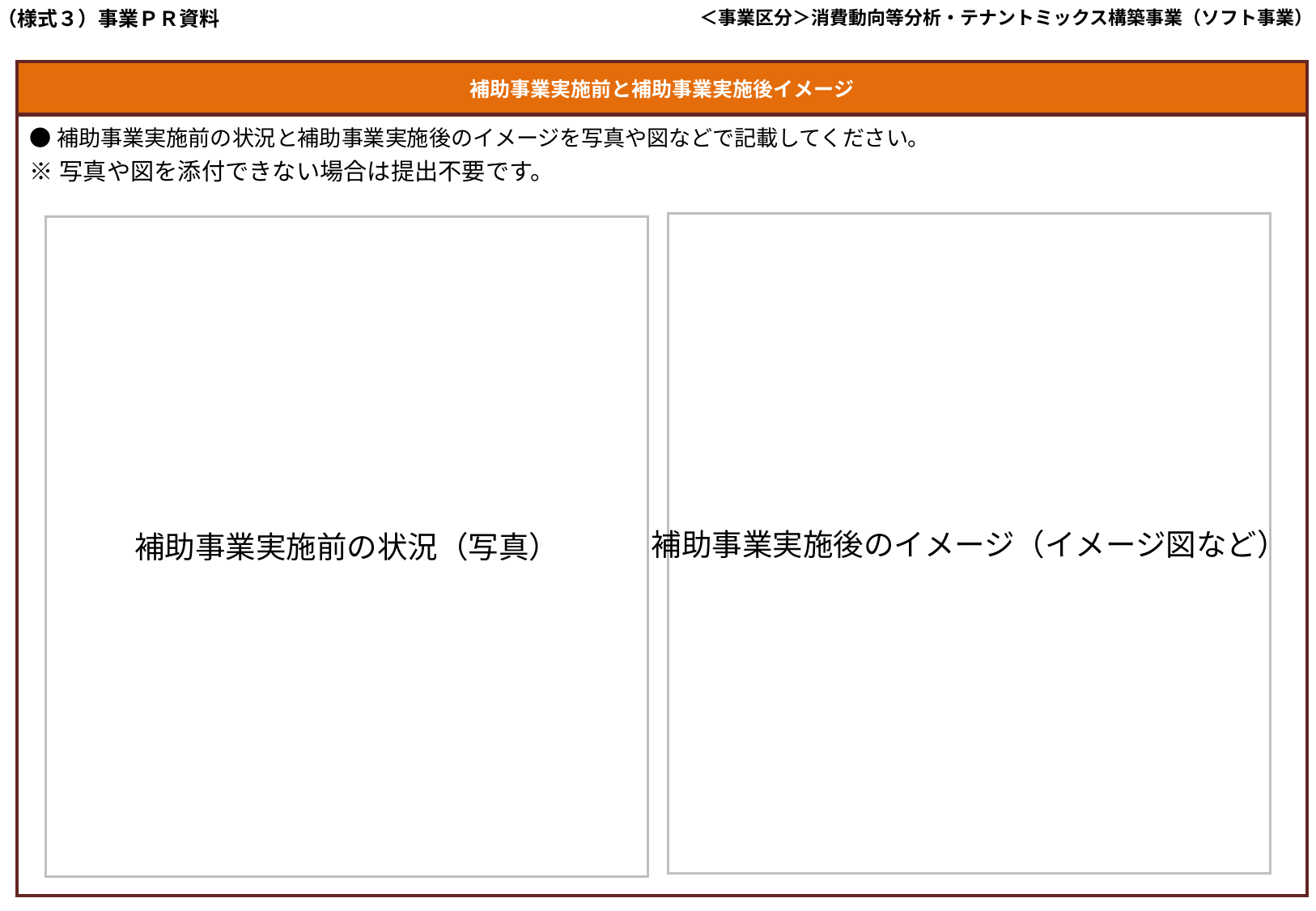

（様式３）事業ＰＲ資料
＜事業区分＞消費動向等分析・テナントミックス構築事業（ソフト事業）
| 補助事業実施前と補助事業実施後イメージ |
| --- |
| ●補助事業実施前の状況と補助事業実施後のイメージを写真や図などで記載してください。 ※写真や図を添付できない場合は提出不要です。 |
補助事業実施後のイメージ（イメージ図など）
補助事業実施前の状況（写真）